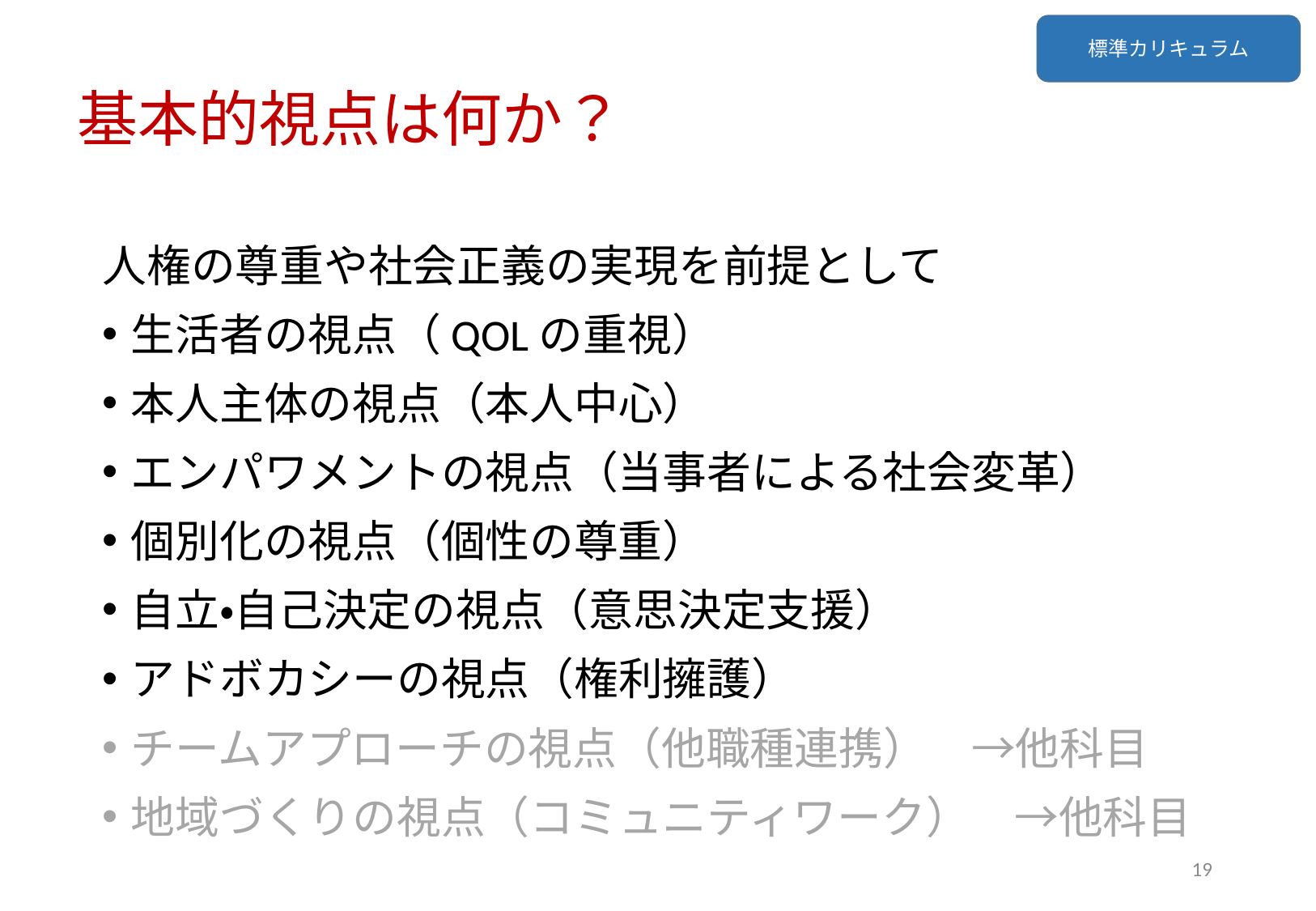

標準カリキュラム
# 基本的視点は何か？
人権の尊重や社会正義の実現を前提として
生活者の視点（QOLの重視）
本人主体の視点（本人中心）
エンパワメントの視点（当事者による社会変革）
個別化の視点（個性の尊重）
自立・自己決定の視点（意思決定支援）
アドボカシーの視点（権利擁護）
チームアプローチの視点（他職種連携）　→他科目
地域づくりの視点（コミュニティワーク）　→他科目
19